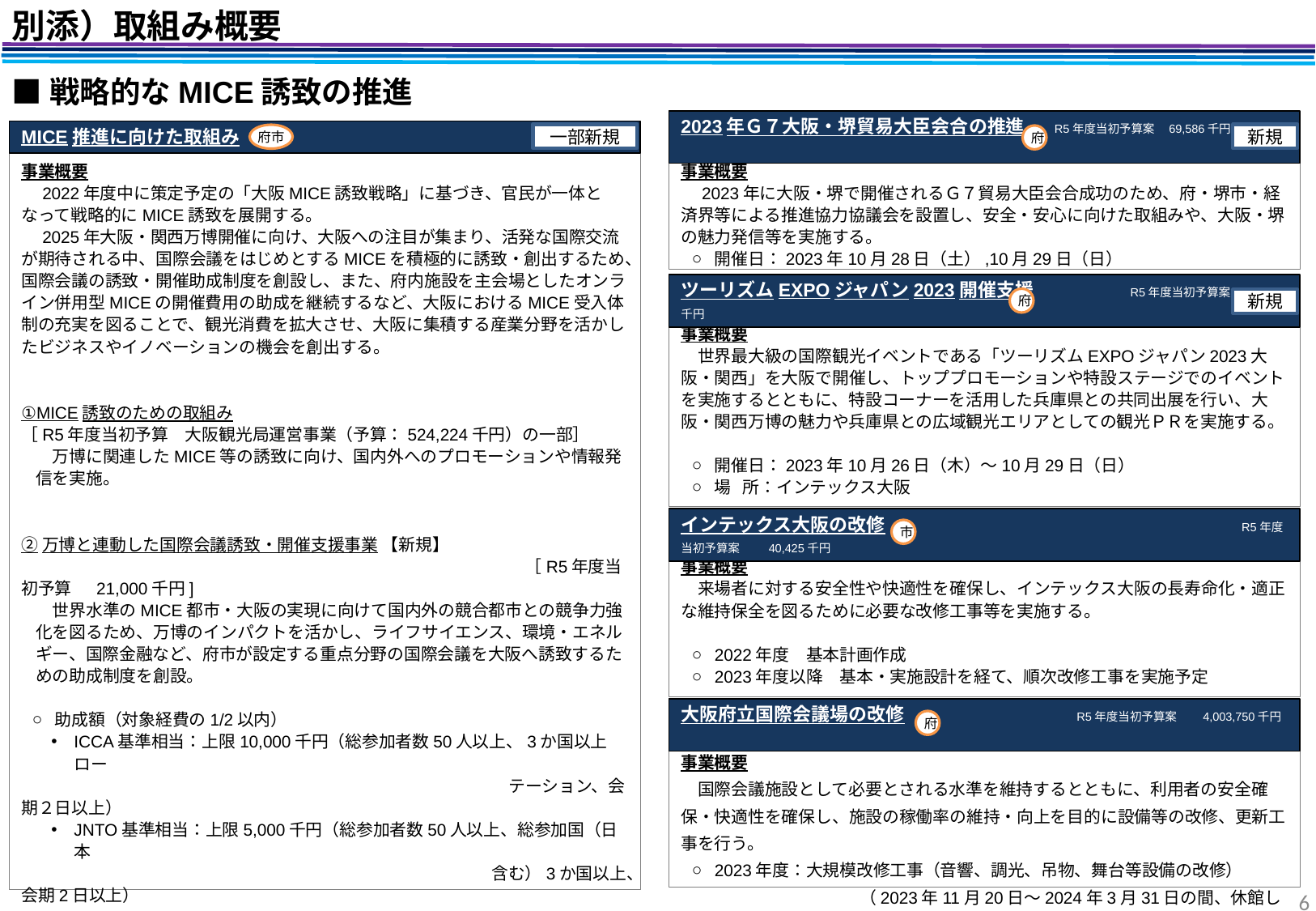

別添）取組み概要
■戦略的なMICE誘致の推進
MICE推進に向けた取組み
2023年Ｇ７大阪・堺貿易大臣会合の推進      R5年度当初予算案　69,586千円
府市

一部新規
新規
府
事業概要
　2022年度中に策定予定の「大阪MICE誘致戦略」に基づき、官民が一体となって戦略的にMICE誘致を展開する。
　2025年大阪・関西万博開催に向け、大阪への注目が集まり、活発な国際交流が期待される中、国際会議をはじめとするMICEを積極的に誘致・創出するため、国際会議の誘致・開催助成制度を創設し、また、府内施設を主会場としたオンライン併用型MICEの開催費用の助成を継続するなど、大阪におけるMICE受入体制の充実を図ることで、観光消費を拡大させ、大阪に集積する産業分野を活かしたビジネスやイノベーションの機会を創出する。

①MICE誘致のための取組み
［R5年度当初予算　大阪観光局運営事業（予算：524,224千円）の一部］
　万博に関連したMICE等の誘致に向け、国内外へのプロモーションや情報発信を実施。

②万博と連動した国際会議誘致・開催支援事業 【新規】
　　　　　　　　　　　　　　　　　　　　　　　　　　　　　　［R5年度当初予算　 21,000千円]
　世界水準のMICE都市・大阪の実現に向けて国内外の競合都市との競争力強化を図るため、万博のインパクトを活かし、ライフサイエンス、環境・エネルギー、国際金融など、府市が設定する重点分野の国際会議を大阪へ誘致するための助成制度を創設。

助成額（対象経費の1/2以内）
ICCA基準相当：上限10,000千円（総参加者数50人以上、3か国以上ロー
　　　　　　　　　　　　　　　　　　　　　　　　　　　　　テーション、会期２日以上）
JNTO基準相当：上限5,000千円（総参加者数50人以上、総参加国（日本
　　　　　　　　　　　　　　　　　　　　　　　　　　　　含む）3か国以上、会期2日以上）

③ハイブリッドMICE開催支援［R5年度当初予算　 9,444千円]
　現在、世界のMICE業界において主流な開催形態であるオンライン開催と会場での開催を組み合わせたハイブリッドMICEの開催に要する経費を支援する。
　大阪府内の施設をリアル主会場とする際に必要となる配信用機材等のレンタル料、通信費、オペレーター経費、会場費を助成する（補助率1/2）。
事業概要
　2023年に大阪・堺で開催されるＧ７貿易大臣会合成功のため、府・堺市・経済界等による推進協力協議会を設置し、安全・安心に向けた取組みや、大阪・堺の魅力発信等を実施する。
開催日：2023年10月28日（土）,10月29日（日）
ツーリズムEXPOジャパン2023開催支援　　　　　　　　R5年度当初予算案　15,000千円
府
新規
事業概要
　世界最大級の国際観光イベントである「ツーリズムEXPOジャパン2023大阪・関西」を大阪で開催し、トッププロモーションや特設ステージでのイベントを実施するとともに、特設コーナーを活用した兵庫県との共同出展を行い、大阪・関西万博の魅力や兵庫県との広域観光エリアとしての観光ＰＲを実施する。

開催日：2023年10月26日（木）～10月29日（日）
場   所：インテックス大阪
インテックス大阪の改修　　　　　　　　　　　　　　　　　　    R5年度当初予算案　　 40,425千円
市
事業概要
　来場者に対する安全性や快適性を確保し、インテックス大阪の長寿命化・適正な維持保全を図るために必要な改修工事等を実施する。

2022年度　基本計画作成
2023年度以降　基本・実施設計を経て、順次改修工事を実施予定
大阪府立国際会議場の改修　　　　                      R5年度当初予算案　　4,003,750千円
府
事業概要
　国際会議施設として必要とされる水準を維持するとともに、利用者の安全確保・快適性を確保し、施設の稼働率の維持・向上を目的に設備等の改修、更新工事を行う。
2023年度：大規模改修工事（音響、調光、吊物、舞台等設備の改修）
　　　　　　　　　　（2023年11月20日～2024年3月31日の間、休館し実施）
6